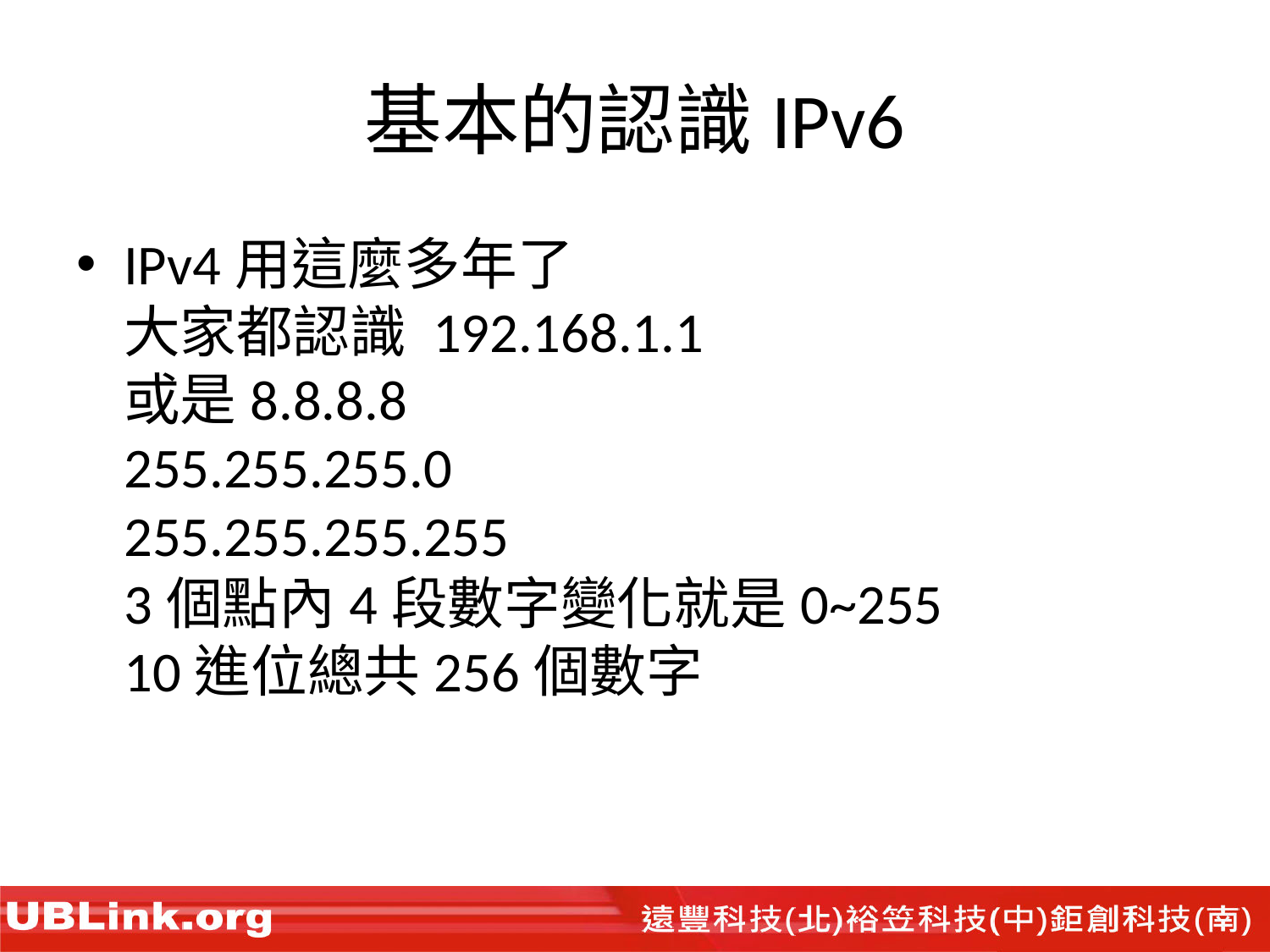

# 基本的認識IPv6
IPv4用這麼多年了
大家都認識 192.168.1.1
或是8.8.8.8
255.255.255.0
255.255.255.255
3個點內4段數字變化就是0~255
10進位總共256個數字